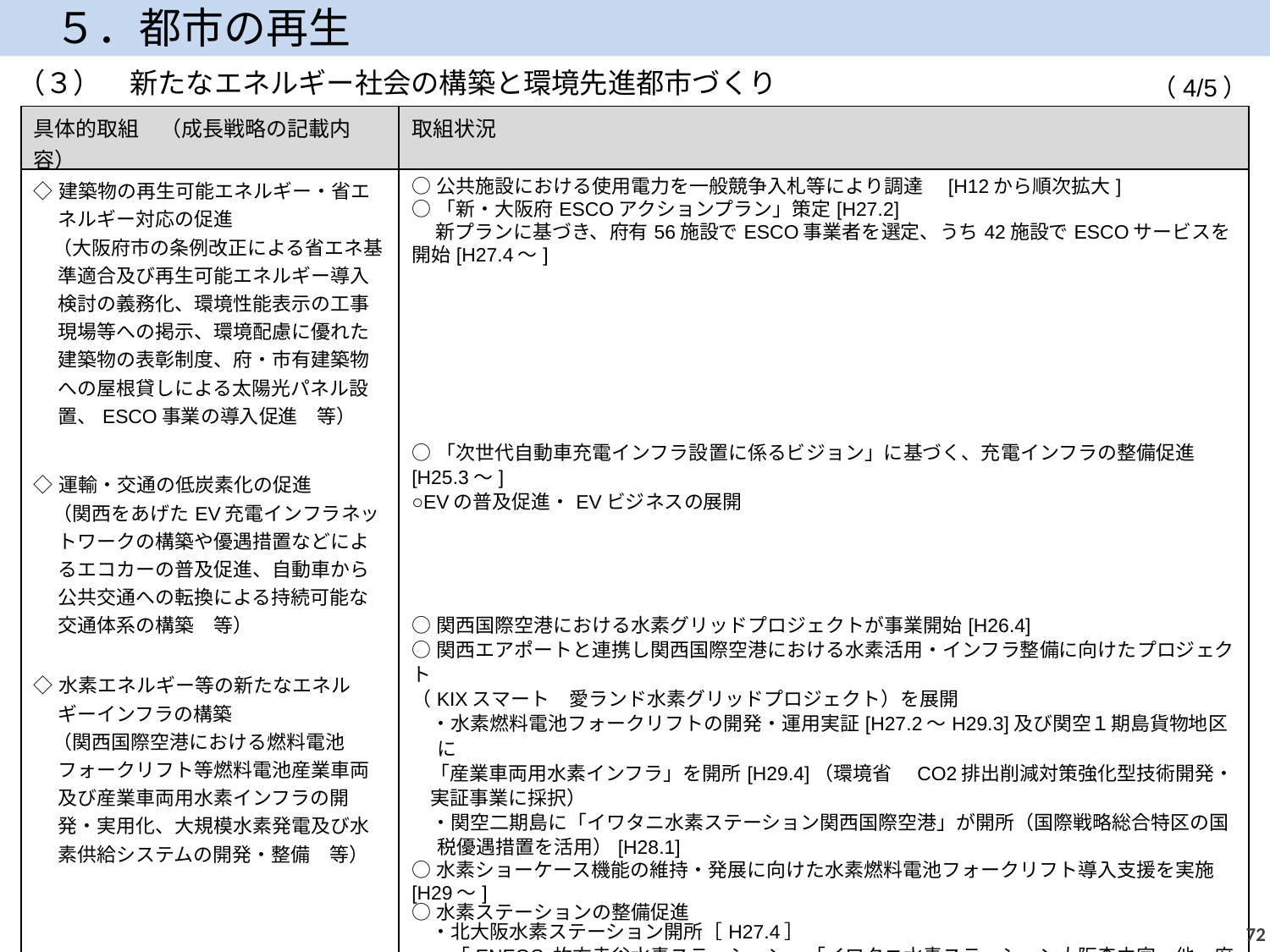

５．都市の再生
（３）　新たなエネルギー社会の構築と環境先進都市づくり
（4/5）
| 具体的取組　（成長戦略の記載内容） | 取組状況 |
| --- | --- |
| ◇建築物の再生可能エネルギー・省エネルギー対応の促進 　（大阪府市の条例改正による省エネ基準適合及び再生可能エネルギー導入検討の義務化、環境性能表示の工事現場等への掲示、環境配慮に優れた建築物の表彰制度、府・市有建築物への屋根貸しによる太陽光パネル設置、ESCO事業の導入促進　等） 　 ◇運輸・交通の低炭素化の促進 　（関西をあげたEV充電インフラネットワークの構築や優遇措置などによるエコカーの普及促進、自動車から公共交通への転換による持続可能な交通体系の構築　等） 　 ◇水素エネルギー等の新たなエネルギーインフラの構築 　（関西国際空港における燃料電池フォークリフト等燃料電池産業車両及び産業車両用水素インフラの開発・実用化、大規模水素発電及び水素供給システムの開発・整備　等） | ○公共施設における使用電力を一般競争入札等により調達　[H12から順次拡大] ○「新・大阪府ESCOアクションプラン」策定[H27.2] 　 新プランに基づき、府有56施設でESCO事業者を選定、うち42施設でESCOサービスを開始[H27.4～] 　 　 ○「次世代自動車充電インフラ設置に係るビジョン」に基づく、充電インフラの整備促進[H25.3～] ○EVの普及促進・EVビジネスの展開 ○関西国際空港における水素グリッドプロジェクトが事業開始[H26.4] ○関西エアポートと連携し関西国際空港における水素活用・インフラ整備に向けたプロジェクト （KIXスマート　愛ランド水素グリッドプロジェクト）を展開 　・水素燃料電池フォークリフトの開発・運用実証[H27.2～H29.3]及び関空１期島貨物地区に 「産業車両用水素インフラ」を開所[H29.4]（環境省　CO2排出削減対策強化型技術開発・ 実証事業に採択） 　・関空二期島に「イワタニ水素ステーション関西国際空港」が開所（国際戦略総合特区の国税優遇措置を活用）[H28.1] ○水素ショーケース機能の維持・発展に向けた水素燃料電池フォークリフト導入支援を実施[H29～] ○水素ステーションの整備促進 　・北大阪水素ステーション開所［H27.4］ 　・「ENEOS 枚方走谷水素ステーション」「イワタニ水素ステーション大阪森之宮」他、府内に計7箇所の 　 水素ステーションが整備　[～H28.4]　 ○新たな製品・サービスの実用化により水素利用の幅の拡大を図るため、水素関連事業の取組みの方向性を示したH2Osakaビジョンを策定 [H28.3] ○H2Osakaビジョン推進会議を設置し、新たな実証事業等のプロジェクト創出を促進［H28.8～］ |
72